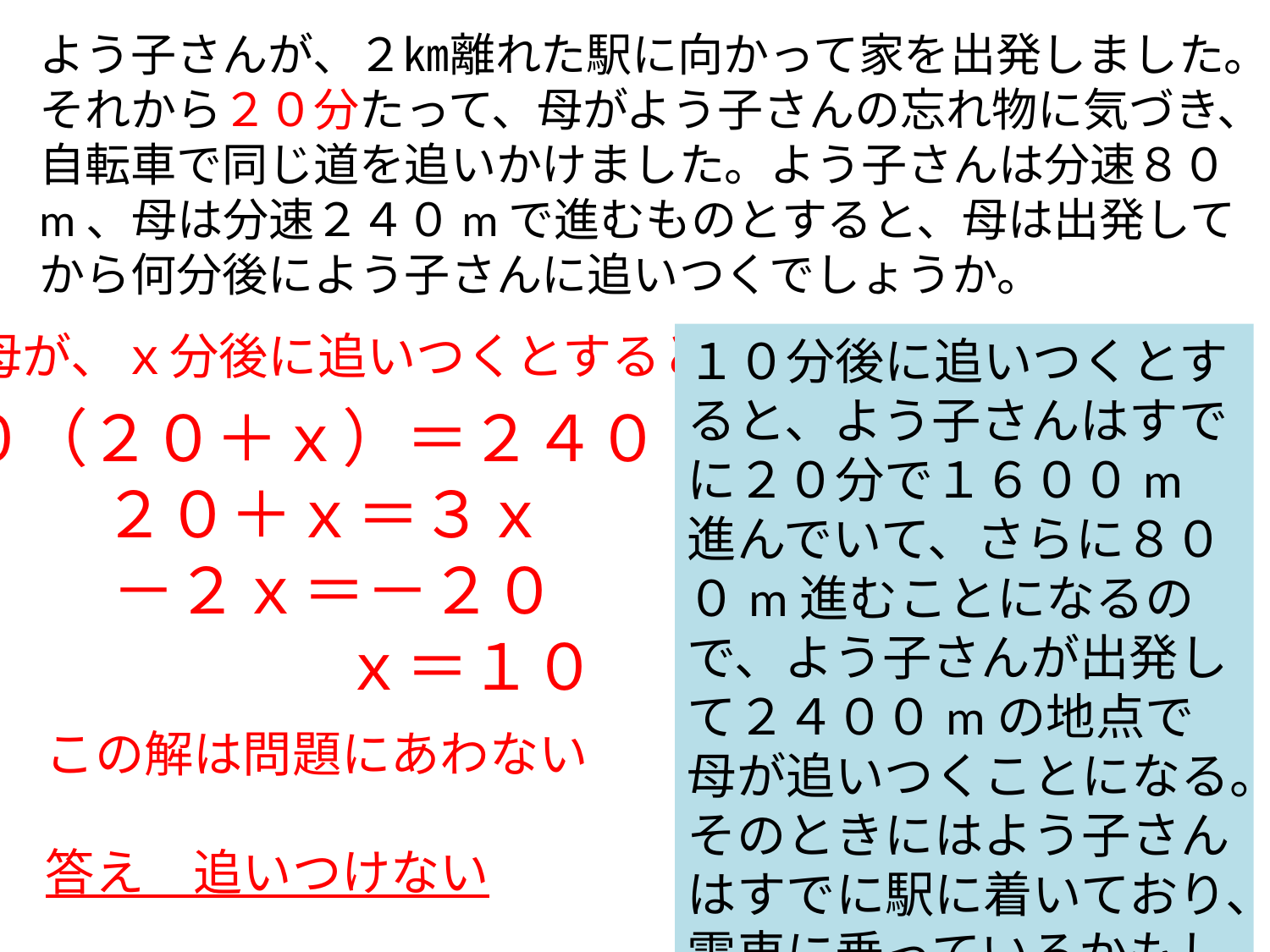

# よう子さんが、２㎞離れた駅に向かって家を出発しました。それから２０分たって、母がよう子さんの忘れ物に気づき、自転車で同じ道を追いかけました。よう子さんは分速８０m、母は分速２４０mで進むものとすると、母は出発してから何分後によう子さんに追いつくでしょうか。
母が、ｘ分後に追いつくとすると
１０分後に追いつくとすると、よう子さんはすでに２０分で１６００m進んでいて、さらに８００m進むことになるので、よう子さんが出発して２４００mの地点で母が追いつくことになる。そのときにはよう子さんはすでに駅に着いており、電車に乗っているかもしれない。
８０（２０＋ｘ）＝２４０ｘ
　　　 ２０＋ｘ＝３ｘ
              －２ｘ＝－２０
　　　　　　　ｘ＝１０
この解は問題にあわない

答え　追いつけない